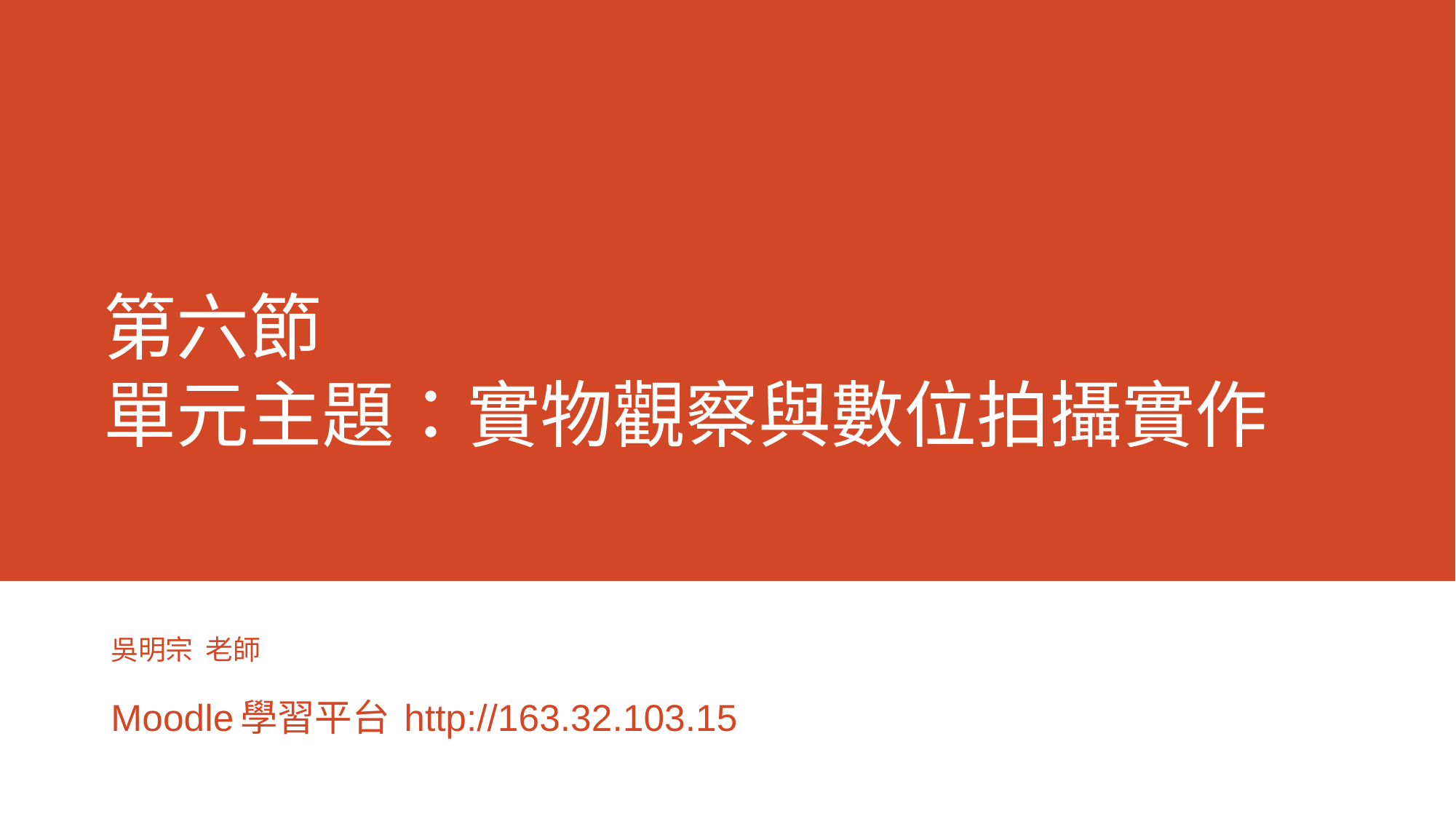

# 第六節 單元主題：實物觀察與數位拍攝實作
吳明宗  老師
Moodle學習平台 http://163.32.103.15